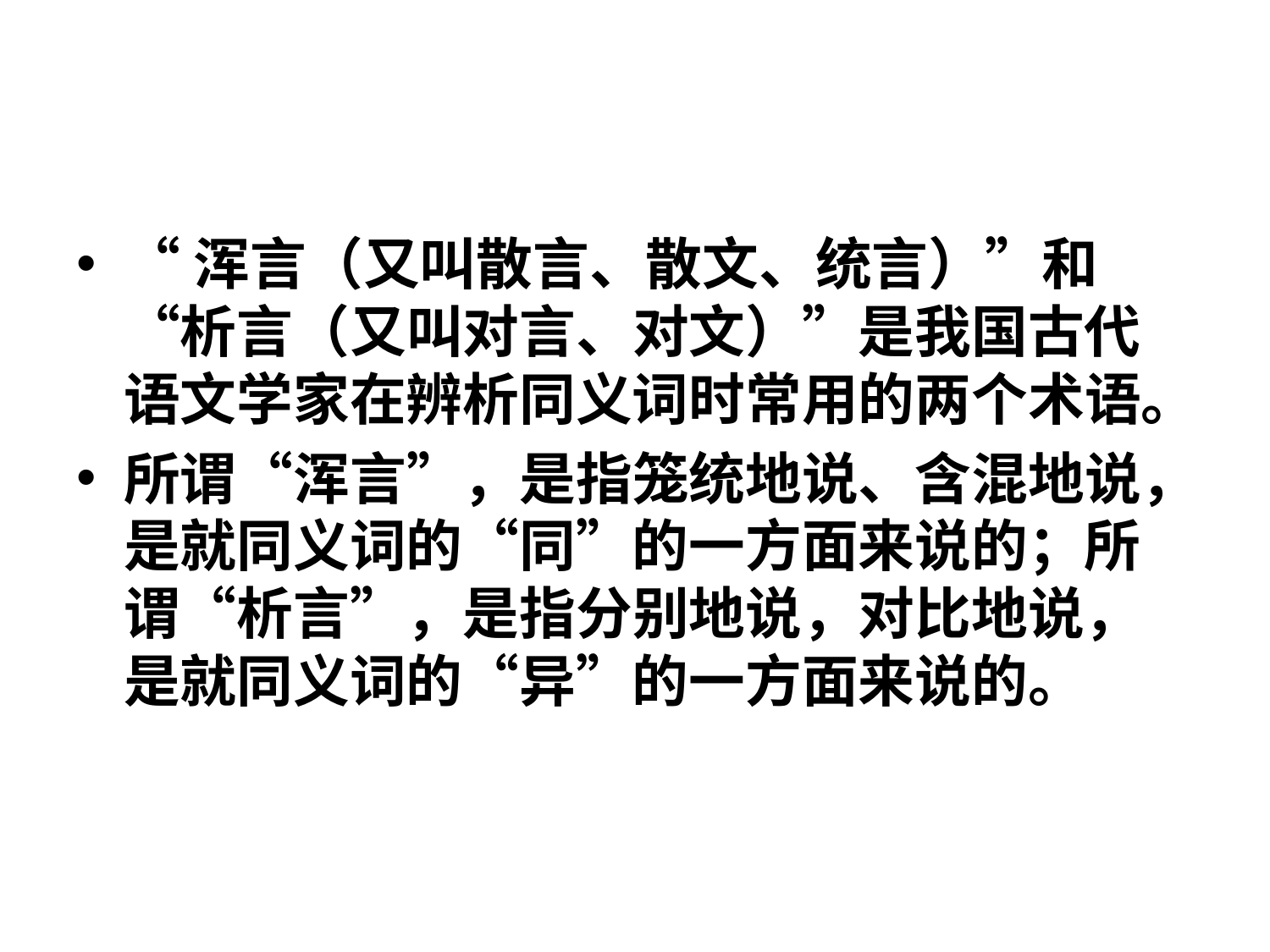

#
“浑言（又叫散言、散文、统言）”和“析言（又叫对言、对文）”是我国古代语文学家在辨析同义词时常用的两个术语。
所谓“浑言”，是指笼统地说、含混地说，是就同义词的“同”的一方面来说的；所谓“析言”，是指分别地说，对比地说，是就同义词的“异”的一方面来说的。